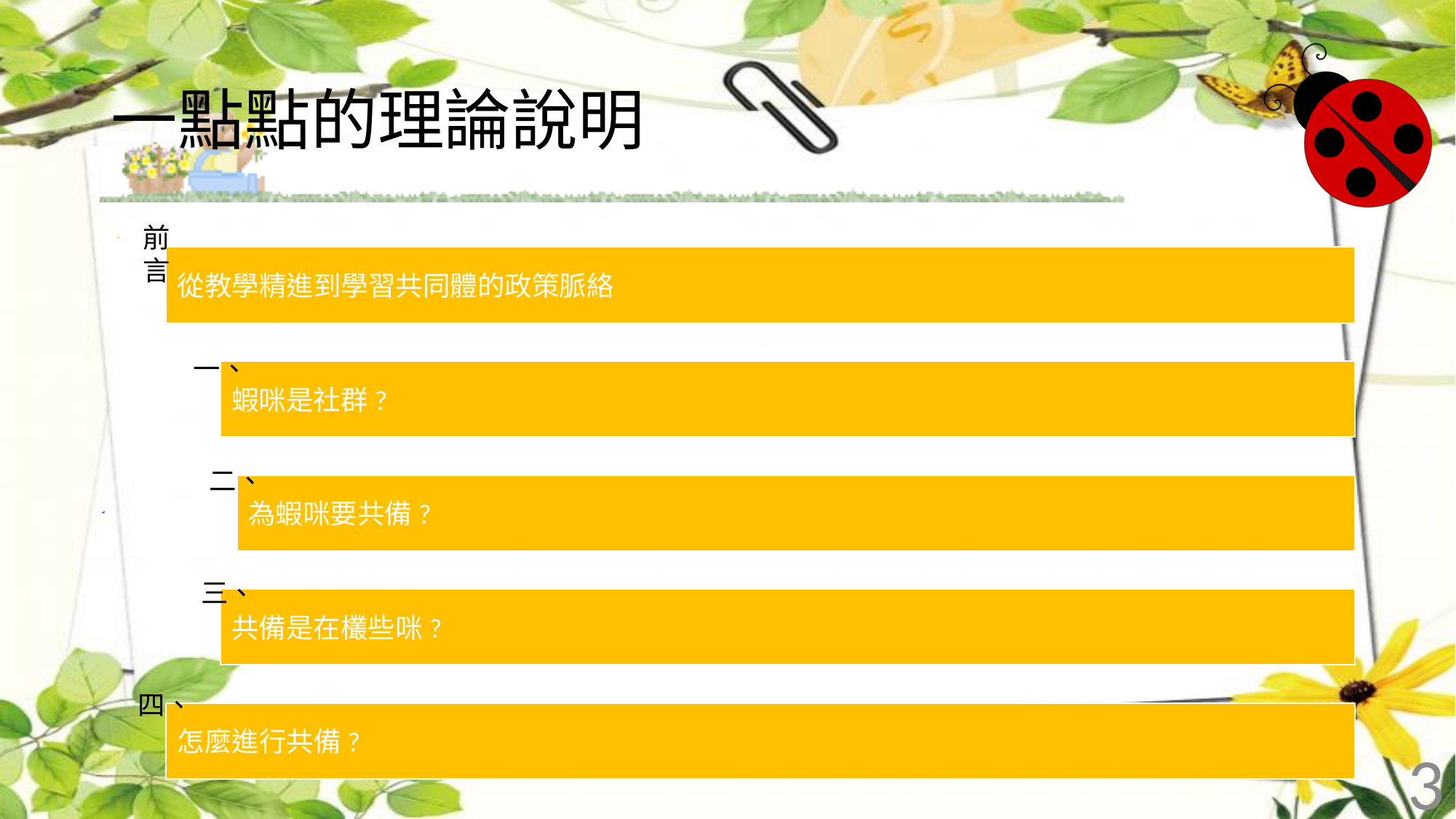

# 一點點的理論說明
從教學精進到學習共同體的政策脈絡
蝦咪是社群?
為蝦咪要共備?
怎麼進行共備?
共備是在欉些咪?
前言
一、
二、
三、
四、
3